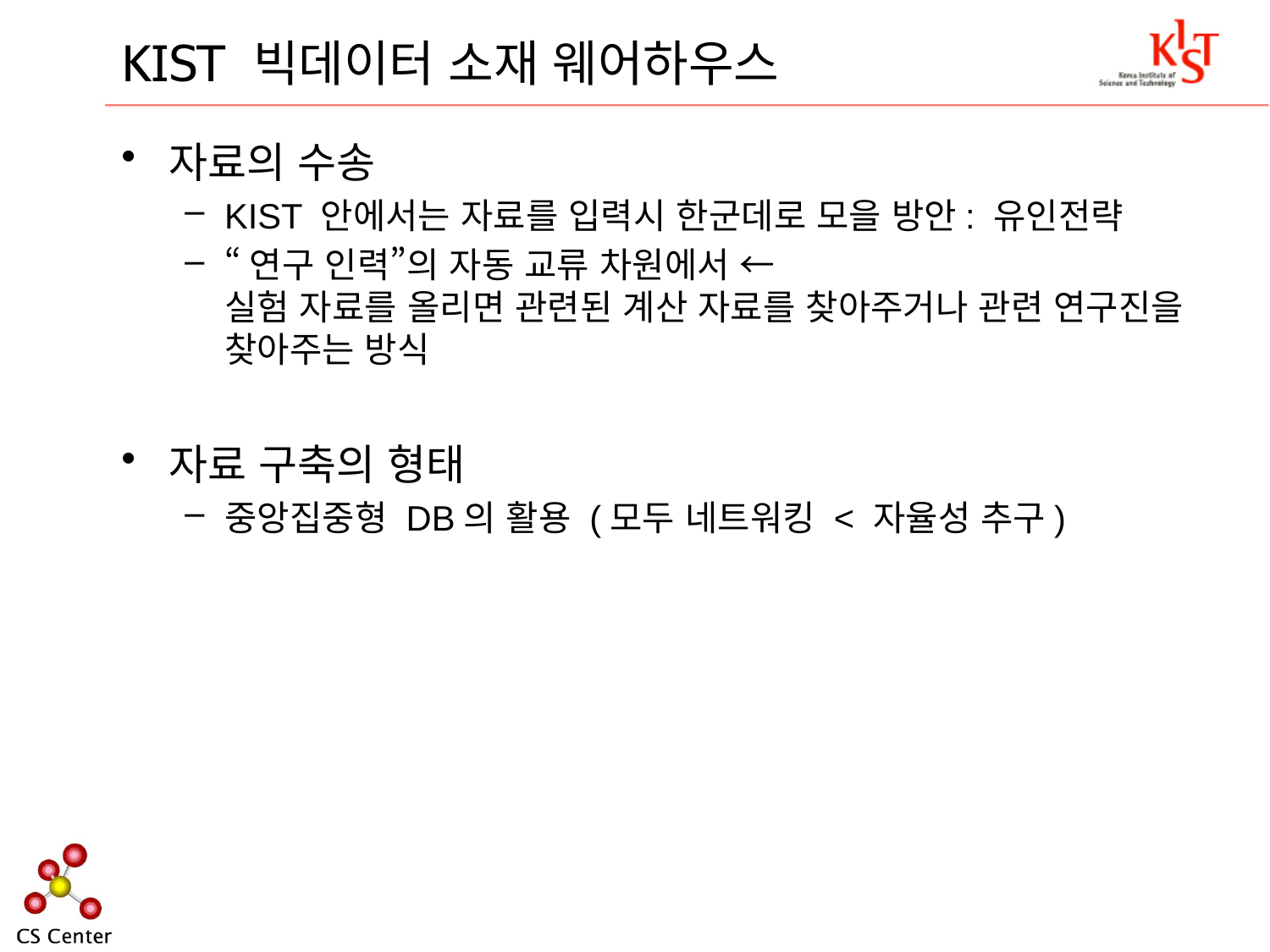

# KIST 빅데이터 소재 웨어하우스
자료의 수송
KIST 안에서는 자료를 입력시 한군데로 모을 방안: 유인전략
“연구 인력”의 자동 교류 차원에서 ←
실험 자료를 올리면 관련된 계산 자료를 찾아주거나 관련 연구진을 찾아주는 방식

자료 구축의 형태
중앙집중형 DB의 활용 (모두 네트워킹 < 자율성 추구)